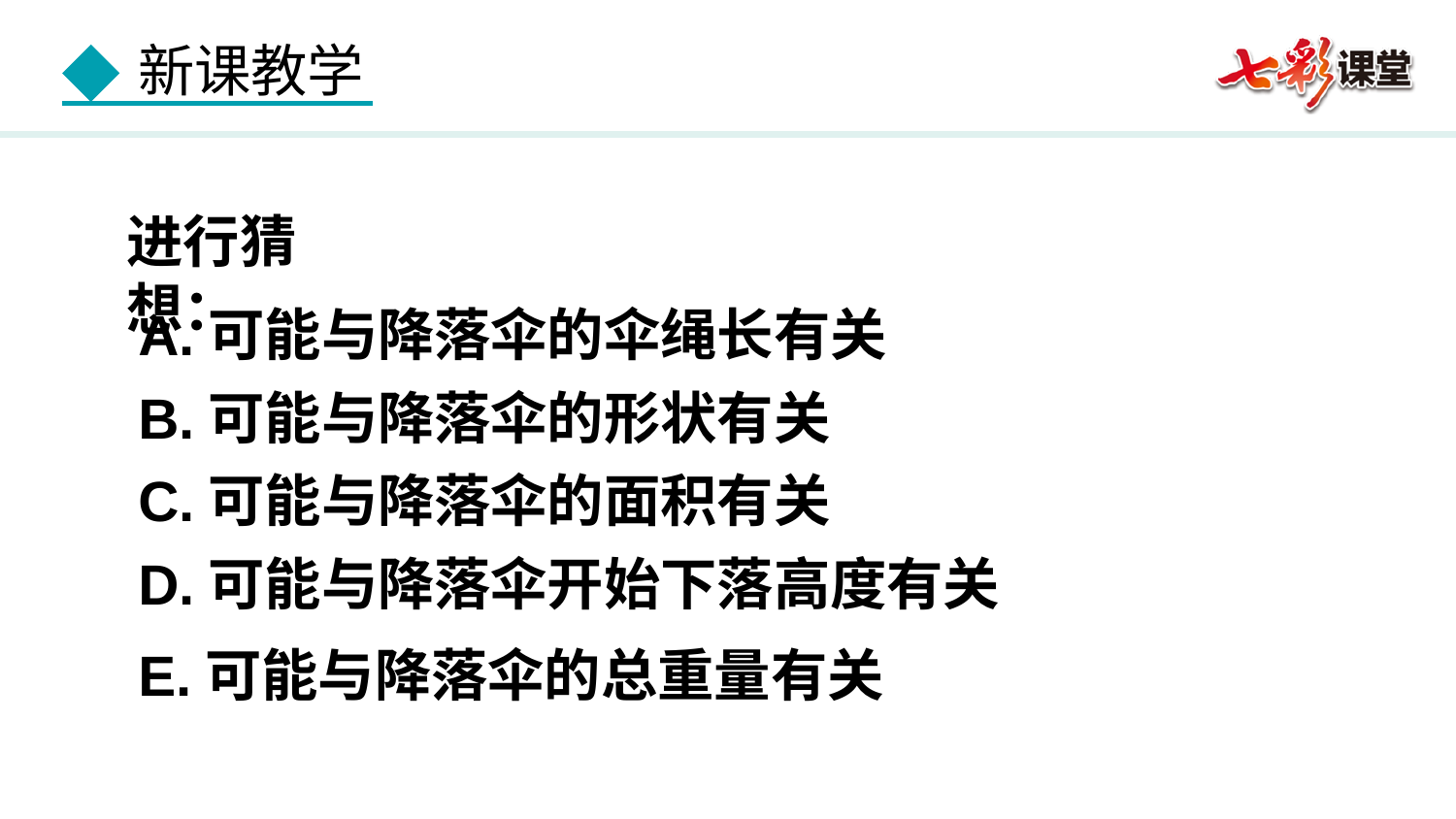

进行猜想：
A.可能与降落伞的伞绳长有关
B.可能与降落伞的形状有关
C.可能与降落伞的面积有关
D.可能与降落伞开始下落高度有关
E.可能与降落伞的总重量有关